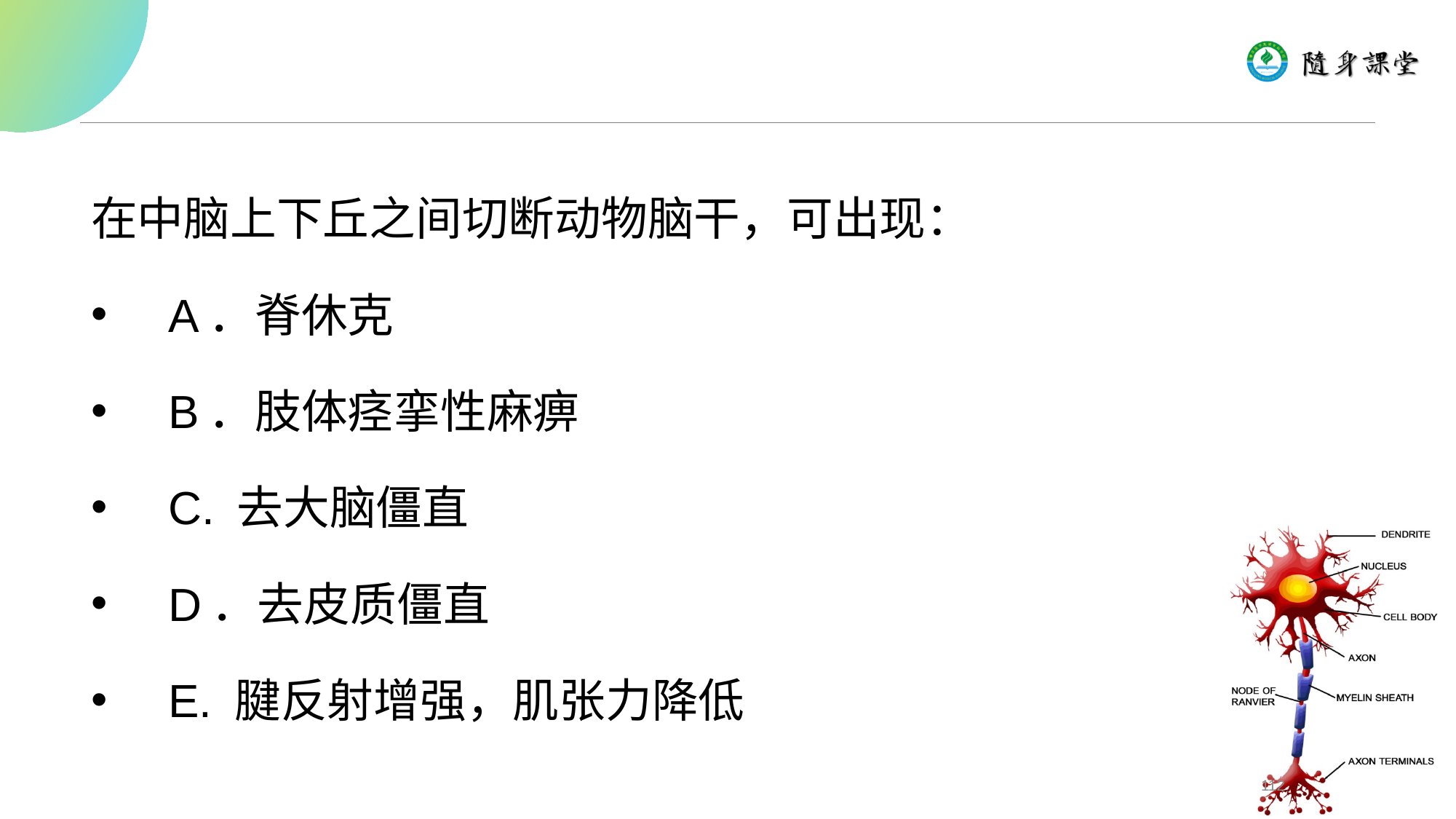

#
在中脑上下丘之间切断动物脑干，可出现：
    A．脊休克
    B．肢体痉挛性麻痹
    C. 去大脑僵直
    D．去皮质僵直
    E. 腱反射增强，肌张力降低

112